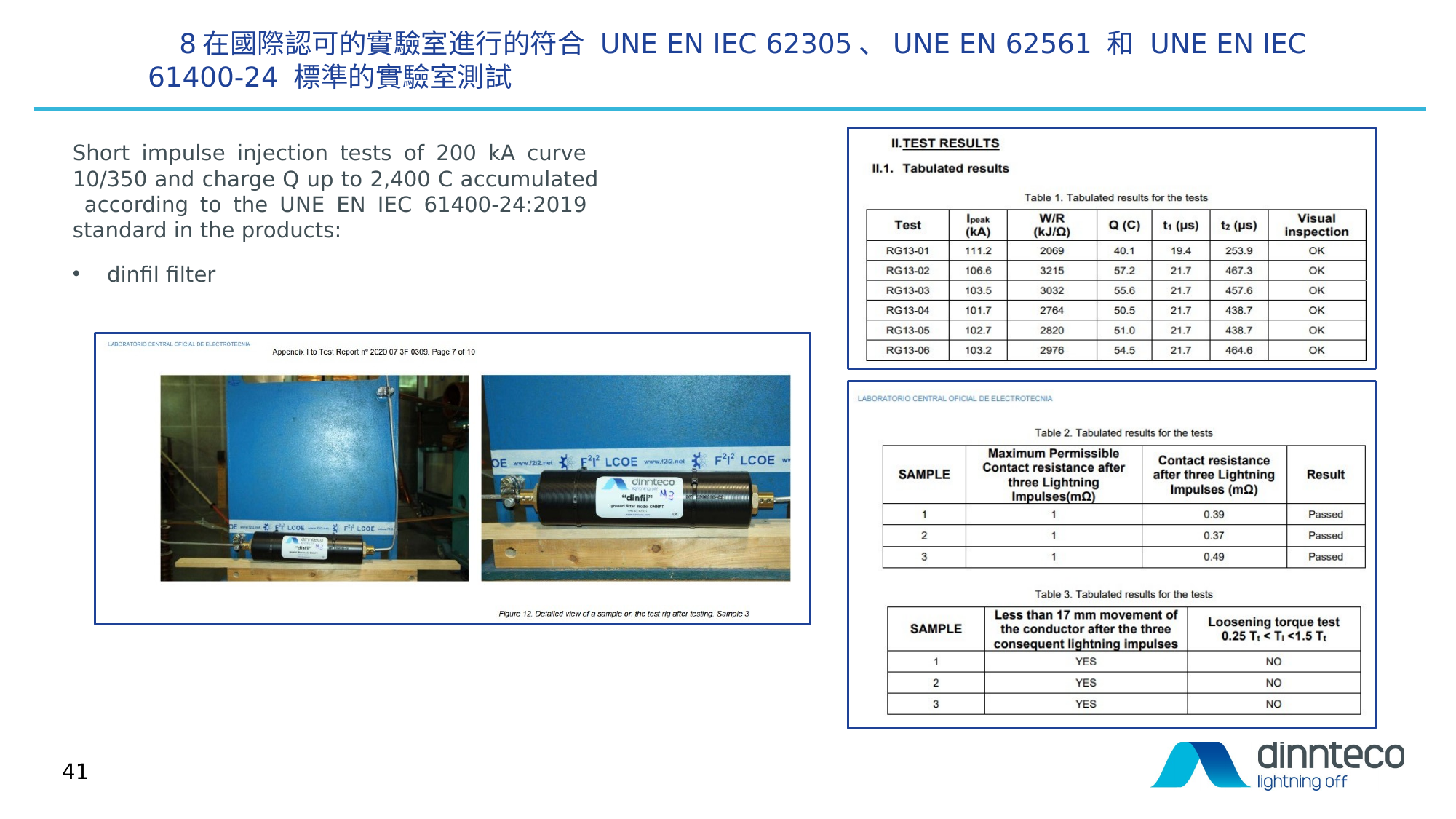

# 8在國際認可的實驗室進行的符合 UNE EN IEC 62305、UNE EN 62561 和 UNE EN IEC 61400-24 標準的實驗室測試

Short impulse injection tests of 200 kA curve  10/350 and charge Q up to 2,400 C accumulated  according to the UNE EN IEC 61400-24:2019  standard in the products:
dinfil filter

41